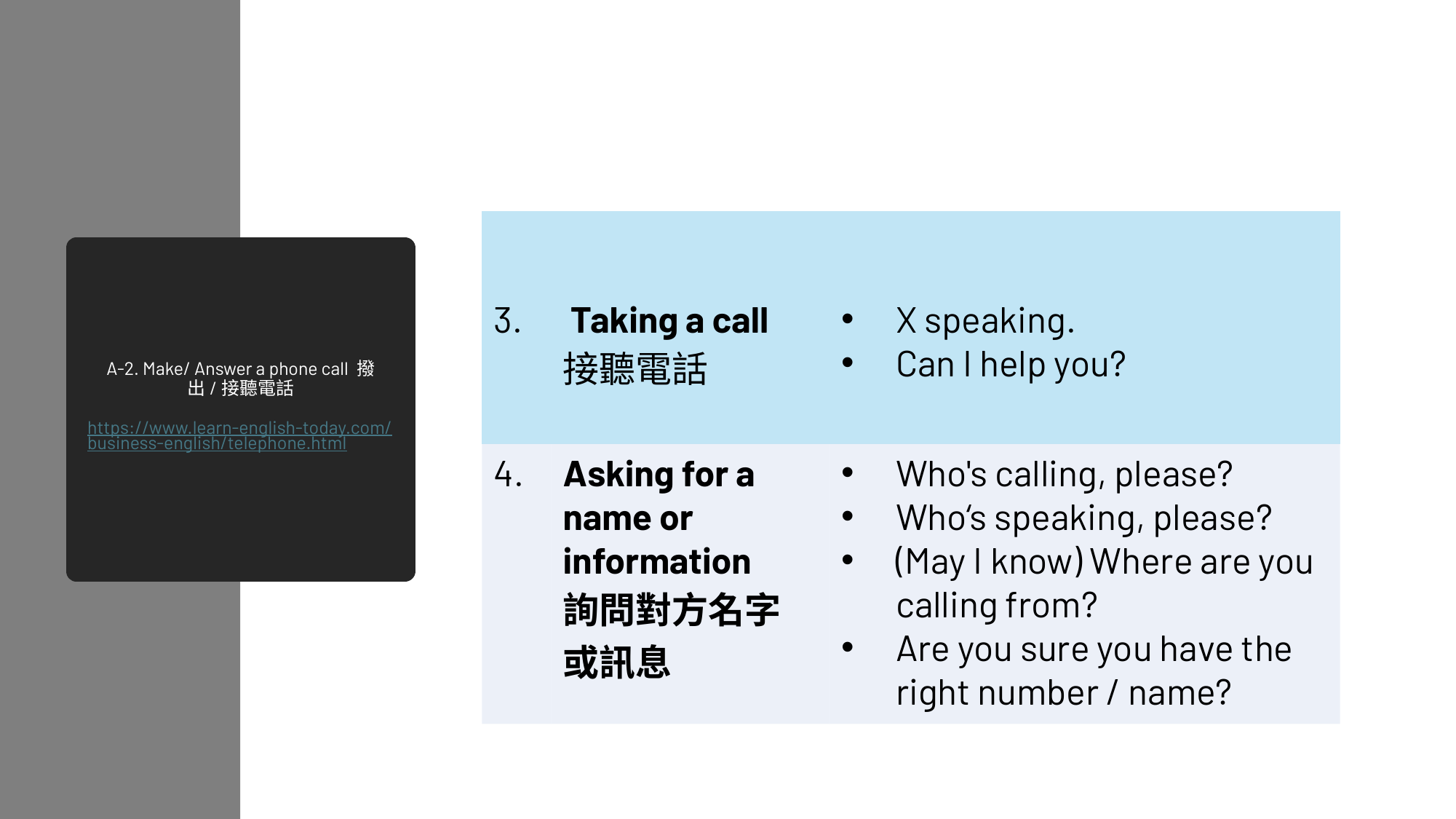

|  |  |  |
| --- | --- | --- |
| 3. | Taking a call 接聽電話 | X speaking. Can I help you? |
| 4. | Asking for a name or information 詢問對方名字或訊息 | Who's calling, please? Who‘s speaking, please? (May I know) Where are you calling from? Are you sure you have the right number / name? |
# A-2. Make/ Answer a phone call 撥出/接聽電話 https://www.learn-english-today.com/business-english/telephone.html